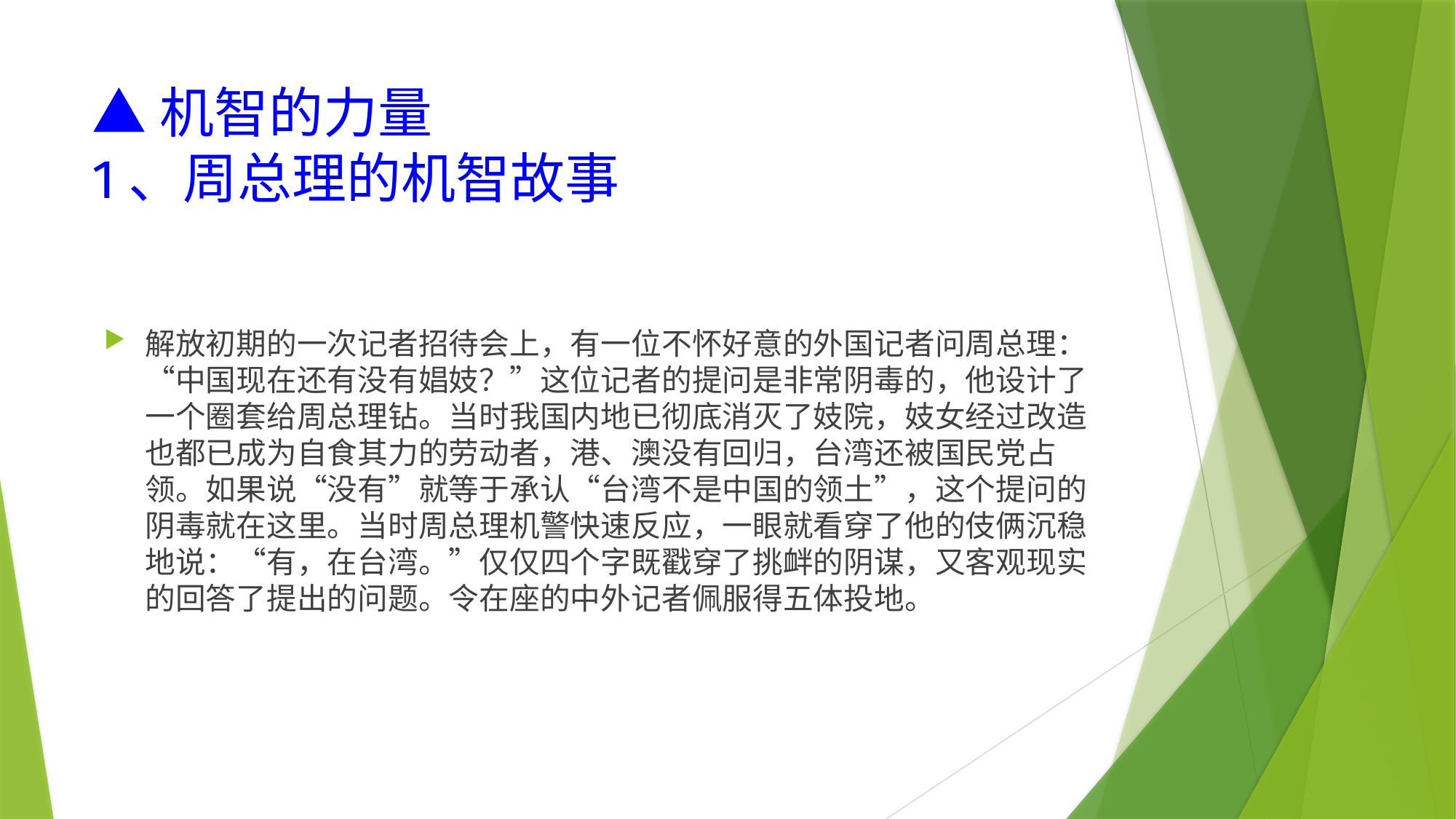

# ▲机智的力量 1、周总理的机智故事
解放初期的一次记者招待会上，有一位不怀好意的外国记者问周总理：“中国现在还有没有娼妓？”这位记者的提问是非常阴毒的，他设计了一个圈套给周总理钻。当时我国内地已彻底消灭了妓院，妓女经过改造也都已成为自食其力的劳动者，港、澳没有回归，台湾还被国民党占领。如果说“没有”就等于承认“台湾不是中国的领土”，这个提问的阴毒就在这里。当时周总理机警快速反应，一眼就看穿了他的伎俩沉稳地说：“有，在台湾。”仅仅四个字既戳穿了挑衅的阴谋，又客观现实的回答了提出的问题。令在座的中外记者佩服得五体投地。